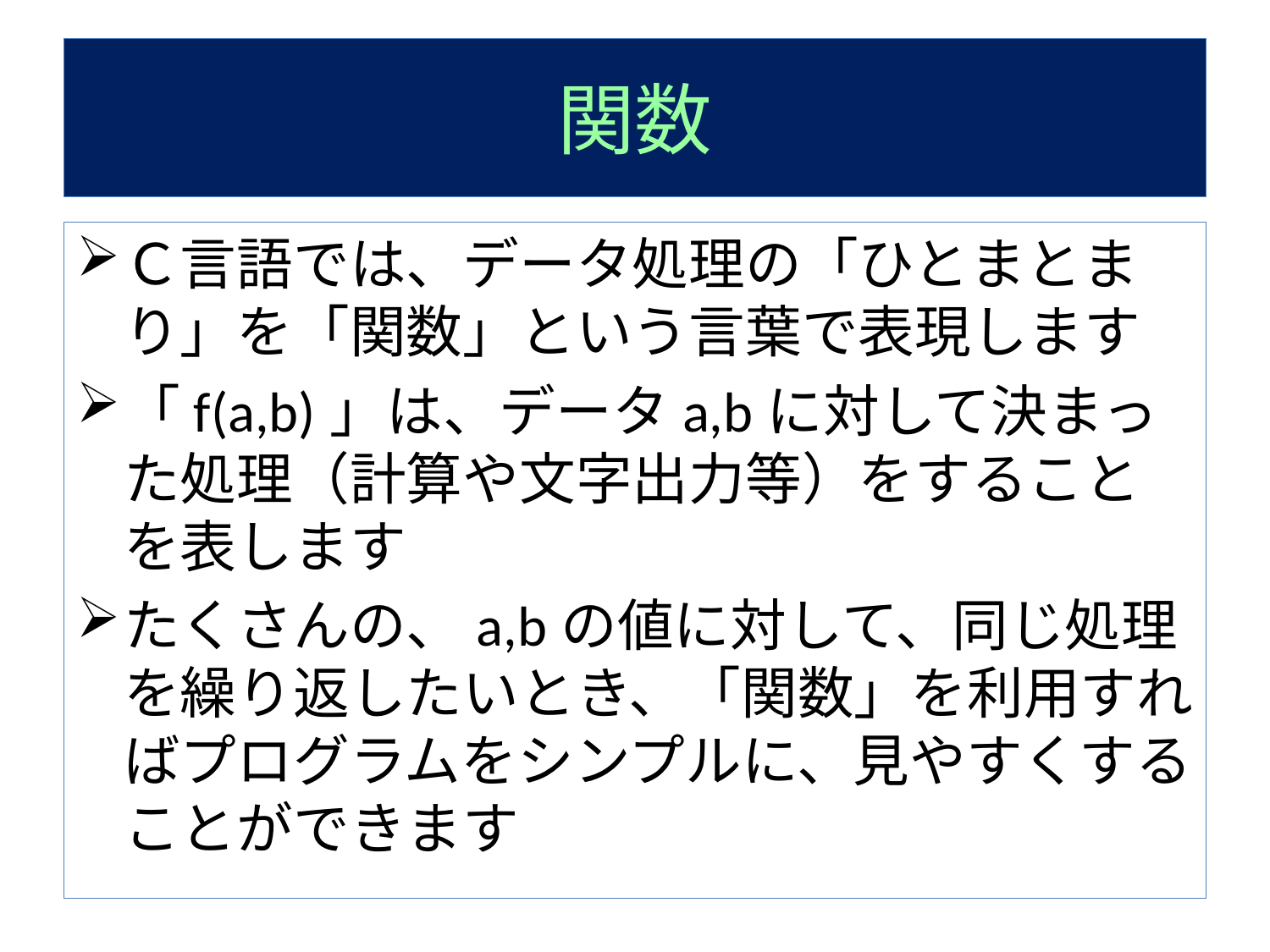

# 関数
Ｃ言語では、データ処理の「ひとまとまり」を「関数」という言葉で表現します
「f(a,b)」は、データa,bに対して決まった処理（計算や文字出力等）をすることを表します
たくさんの、a,bの値に対して、同じ処理を繰り返したいとき、「関数」を利用すればプログラムをシンプルに、見やすくすることができます